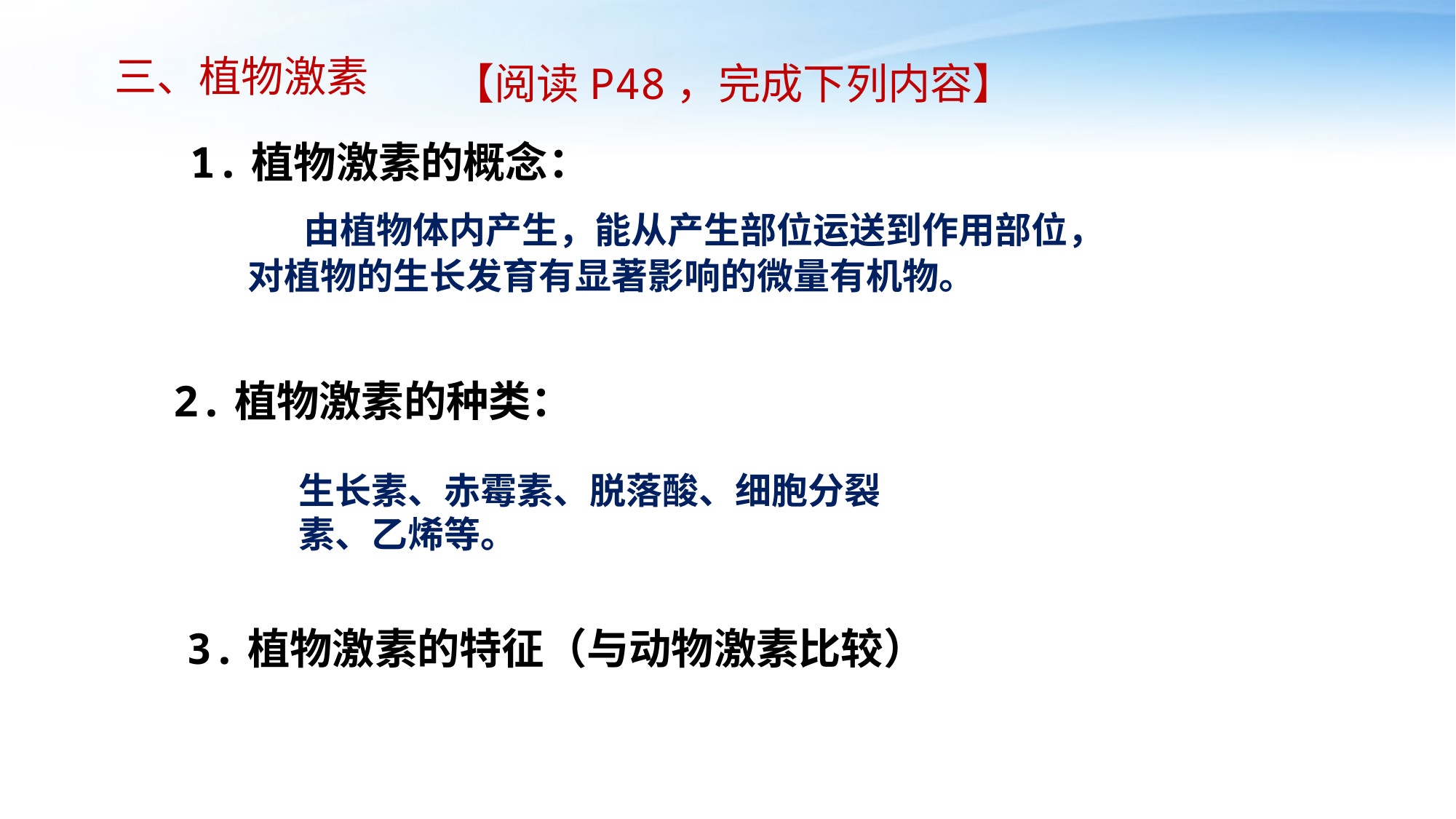

三、植物激素
【阅读P48，完成下列内容】
1.植物激素的概念：
    由植物体内产生，能从产生部位运送到作用部位，对植物的生长发育有显著影响的微量有机物。
2.植物激素的种类：
生长素、赤霉素、脱落酸、细胞分裂素、乙烯等。
3.植物激素的特征（与动物激素比较）